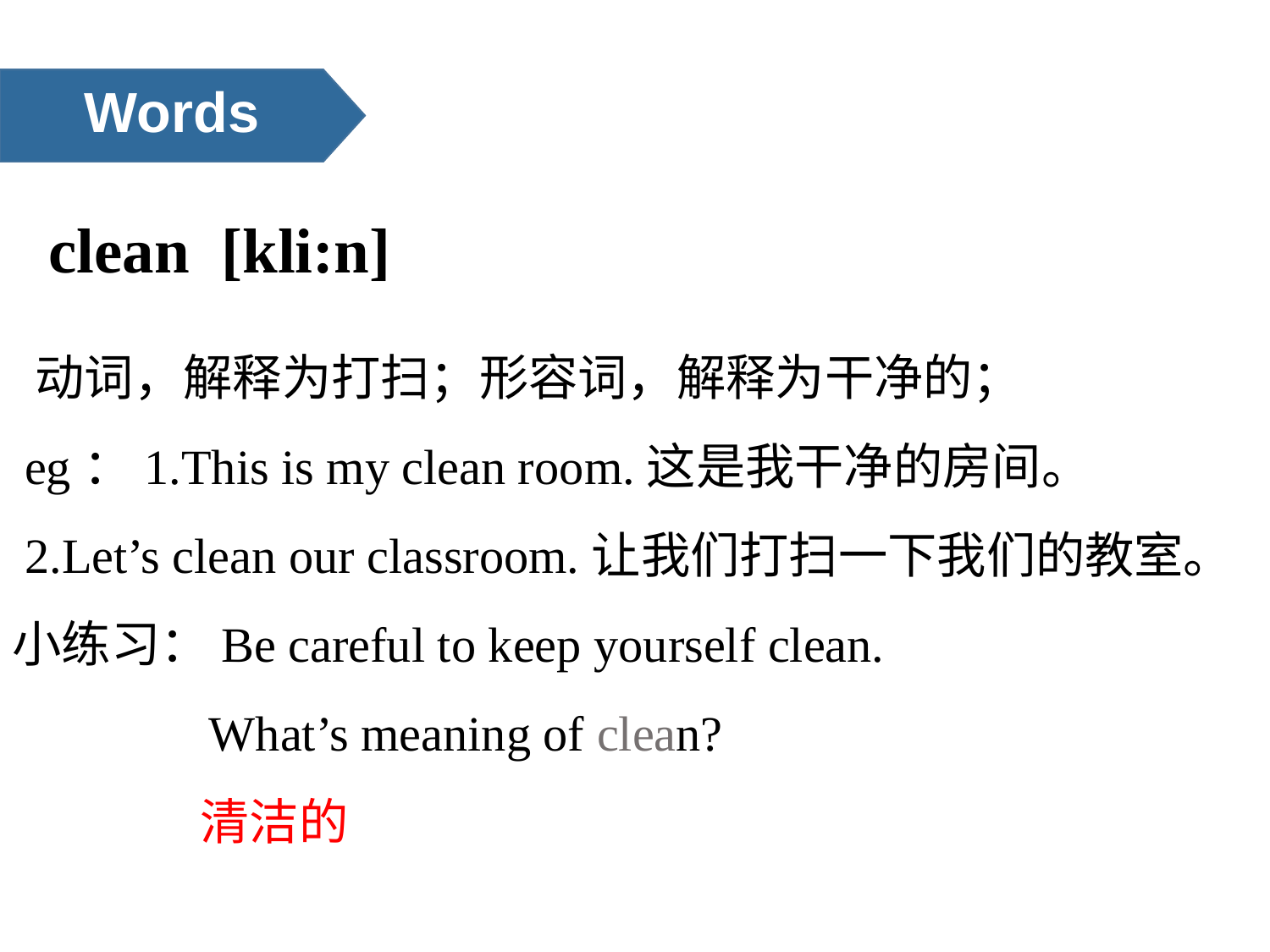

Words
clean  [kli:n]
 动词，解释为打扫；形容词，解释为干净的；
 eg：1.This is my clean room.这是我干净的房间。
 2.Let’s clean our classroom.让我们打扫一下我们的教室。
小练习：Be careful to keep yourself clean.
                What’s meaning of clean?
                清洁的